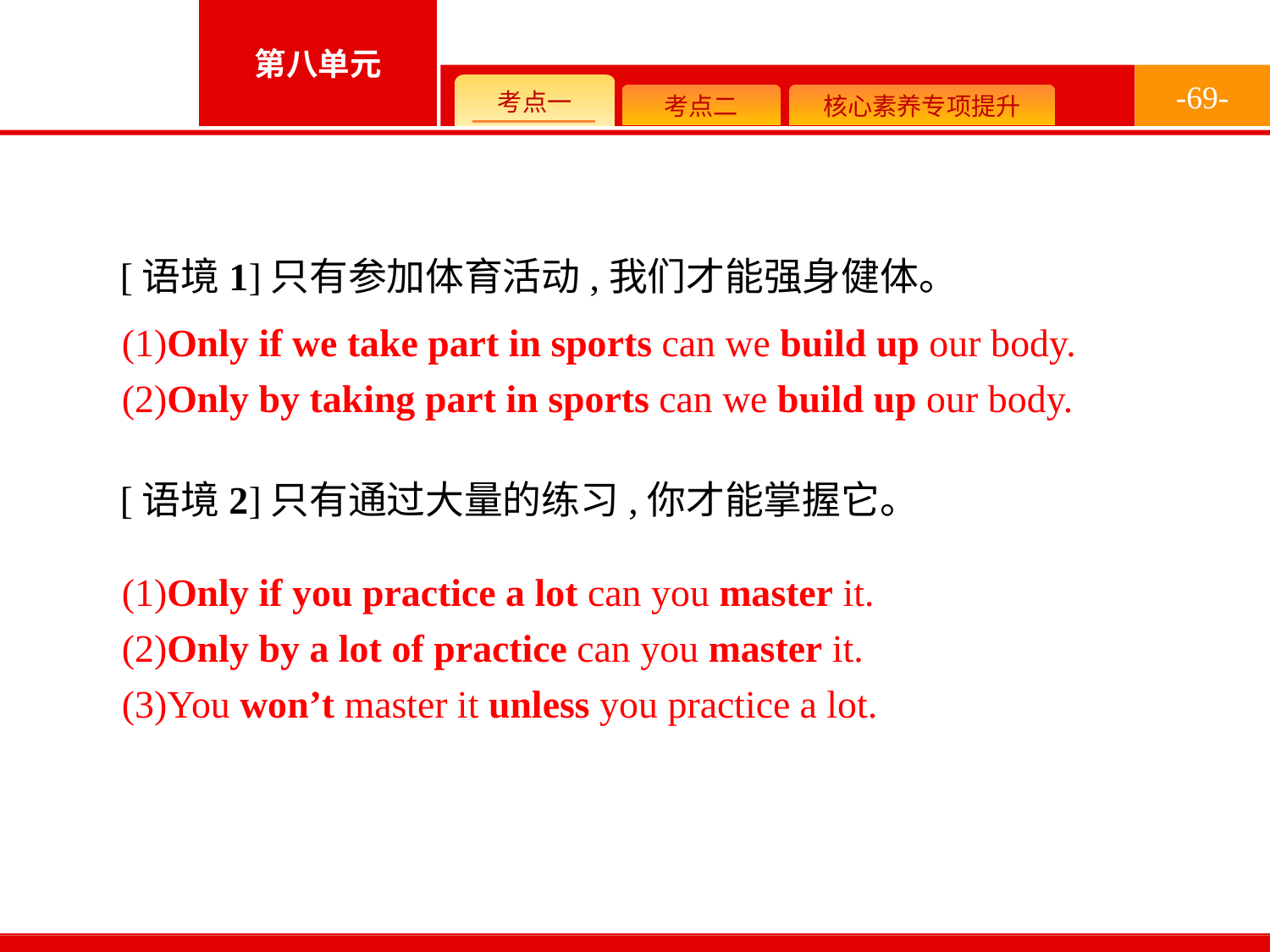

-69-
[语境1]只有参加体育活动,我们才能强身健体。

[语境2]只有通过大量的练习,你才能掌握它。
(1)Only if we take part in sports can we build up our body.
(2)Only by taking part in sports can we build up our body.
(1)Only if you practice a lot can you master it.
(2)Only by a lot of practice can you master it.
(3)You won’t master it unless you practice a lot.